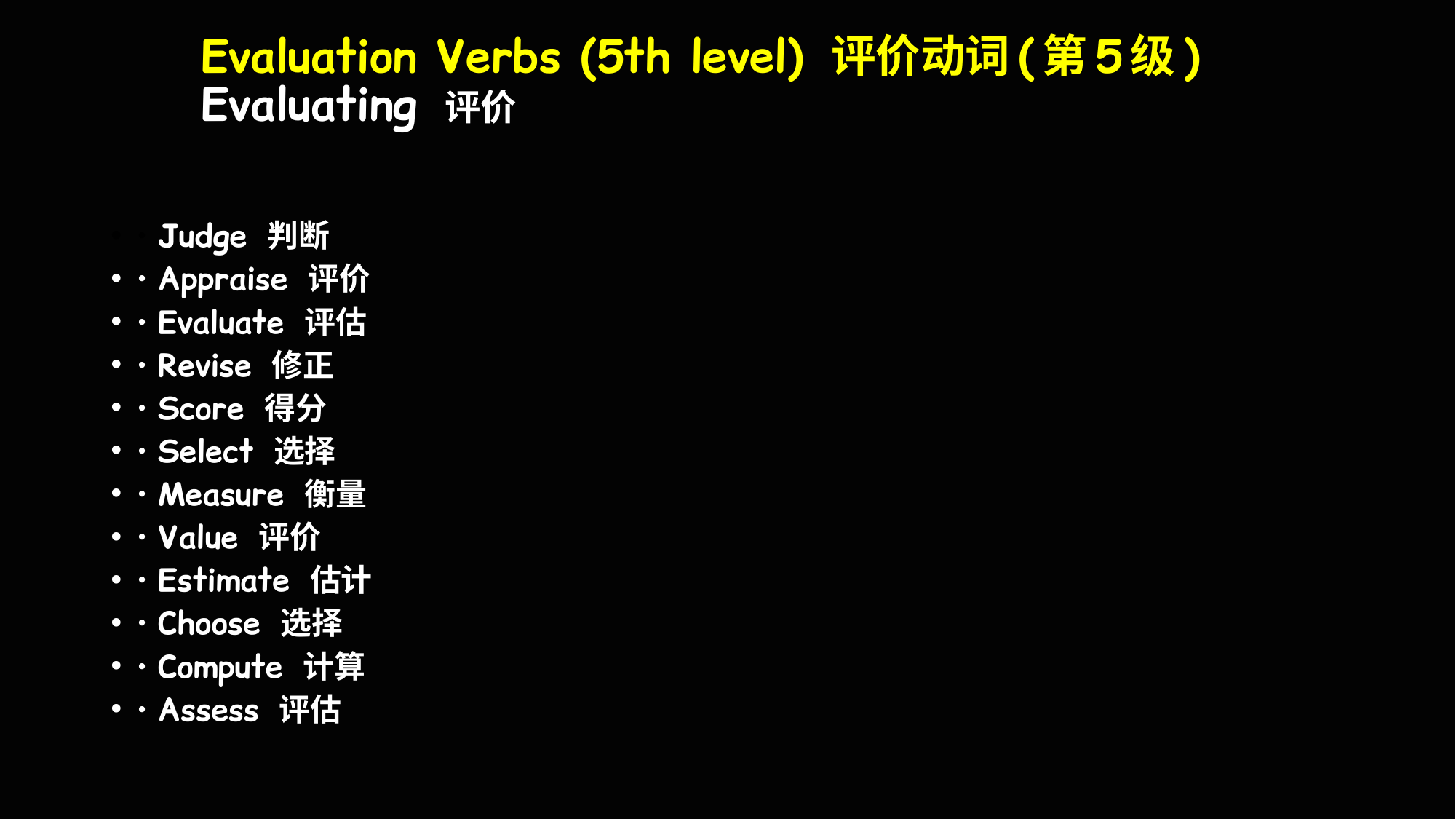

# Evaluation Verbs (5th level) 评价动词(第5级) Evaluating 评价
• Judge 判断
• Appraise 评价
• Evaluate 评估
• Revise 修正
• Score 得分
• Select 选择
• Measure 衡量
• Value 评价
• Estimate 估计
• Choose 选择
• Compute 计算
• Assess 评估